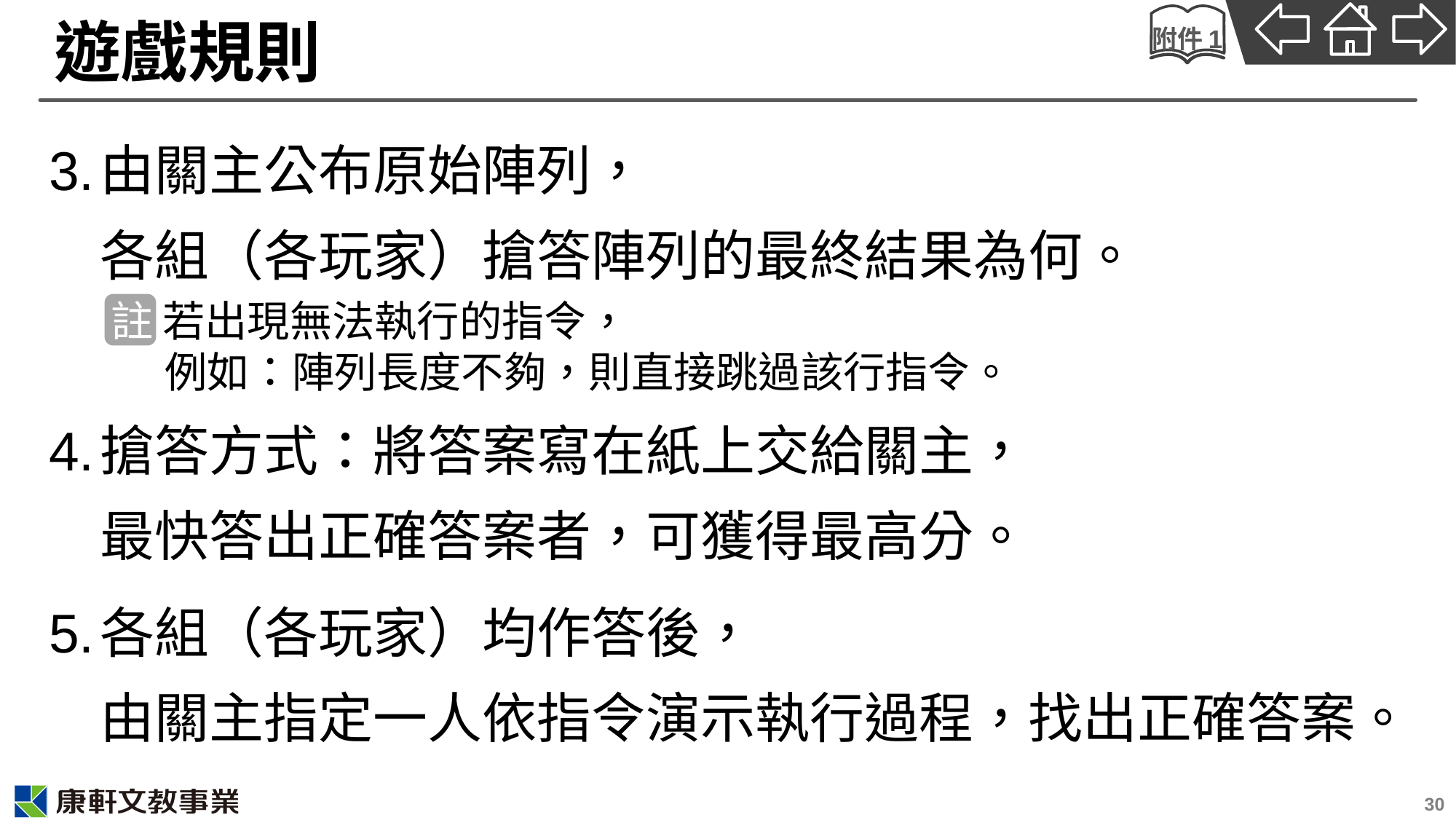

# 遊戲規則
附件1
由關主公布原始陣列，
各組（各玩家）搶答陣列的最終結果為何。

搶答方式：將答案寫在紙上交給關主，
最快答出正確答案者，可獲得最高分。
各組（各玩家）均作答後，
由關主指定一人依指令演示執行過程，找出正確答案。
註 若出現無法執行的指令，
例如：陣列長度不夠，則直接跳過該行指令。

30